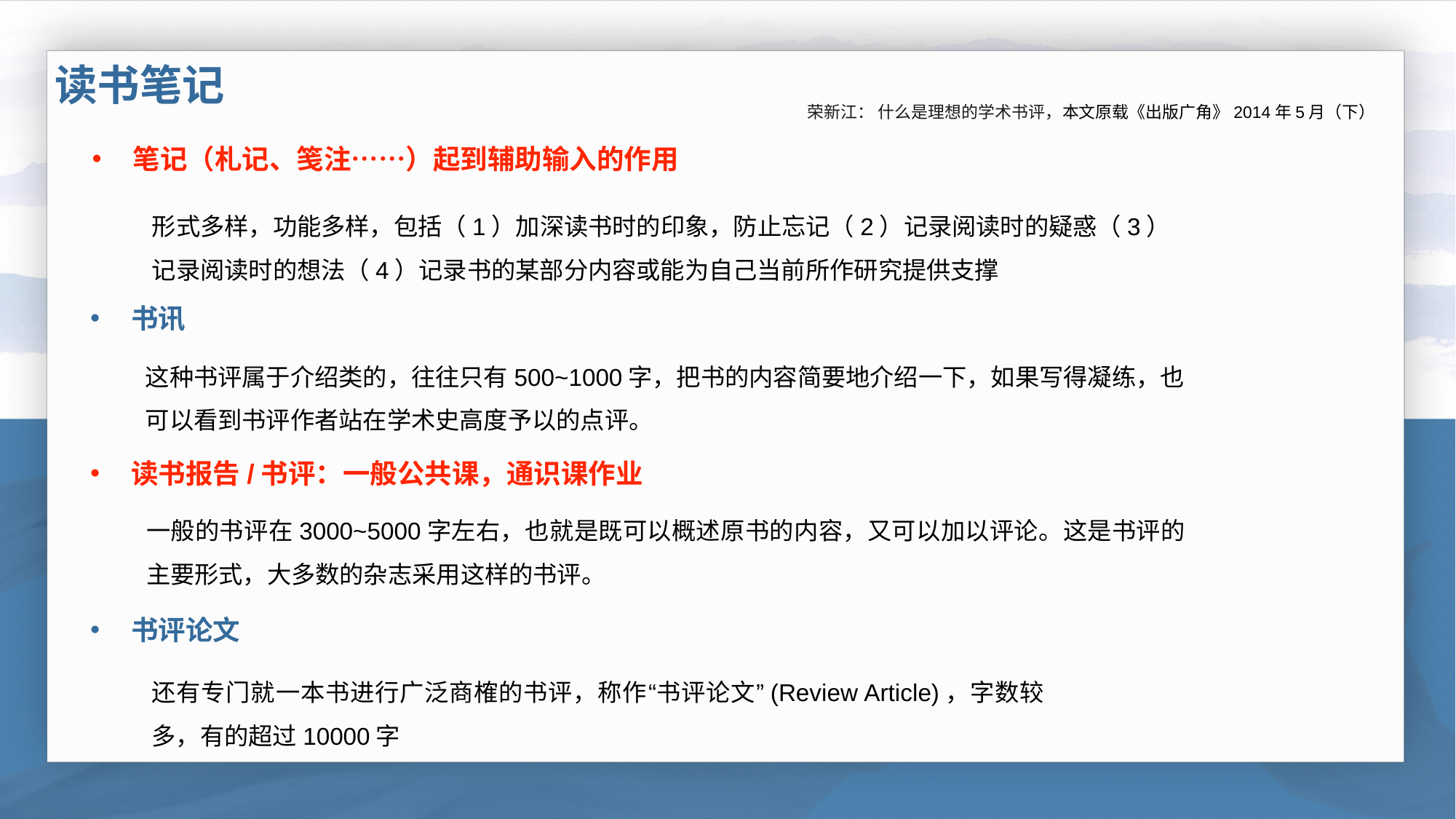

读书笔记
荣新江： 什么是理想的学术书评，本文原载《出版广角》2014年5月（下）
笔记（札记、笺注……）起到辅助输入的作用
形式多样，功能多样，包括（1）加深读书时的印象，防止忘记（2）记录阅读时的疑惑（3）记录阅读时的想法（4）记录书的某部分内容或能为自己当前所作研究提供支撑
书讯
这种书评属于介绍类的，往往只有500~1000字，把书的内容简要地介绍一下，如果写得凝练，也可以看到书评作者站在学术史高度予以的点评。
读书报告/书评：一般公共课，通识课作业
一般的书评在3000~5000字左右，也就是既可以概述原书的内容，又可以加以评论。这是书评的主要形式，大多数的杂志采用这样的书评。
书评论文
还有专门就一本书进行广泛商榷的书评，称作“书评论文”(Review Article)，字数较多，有的超过10000字